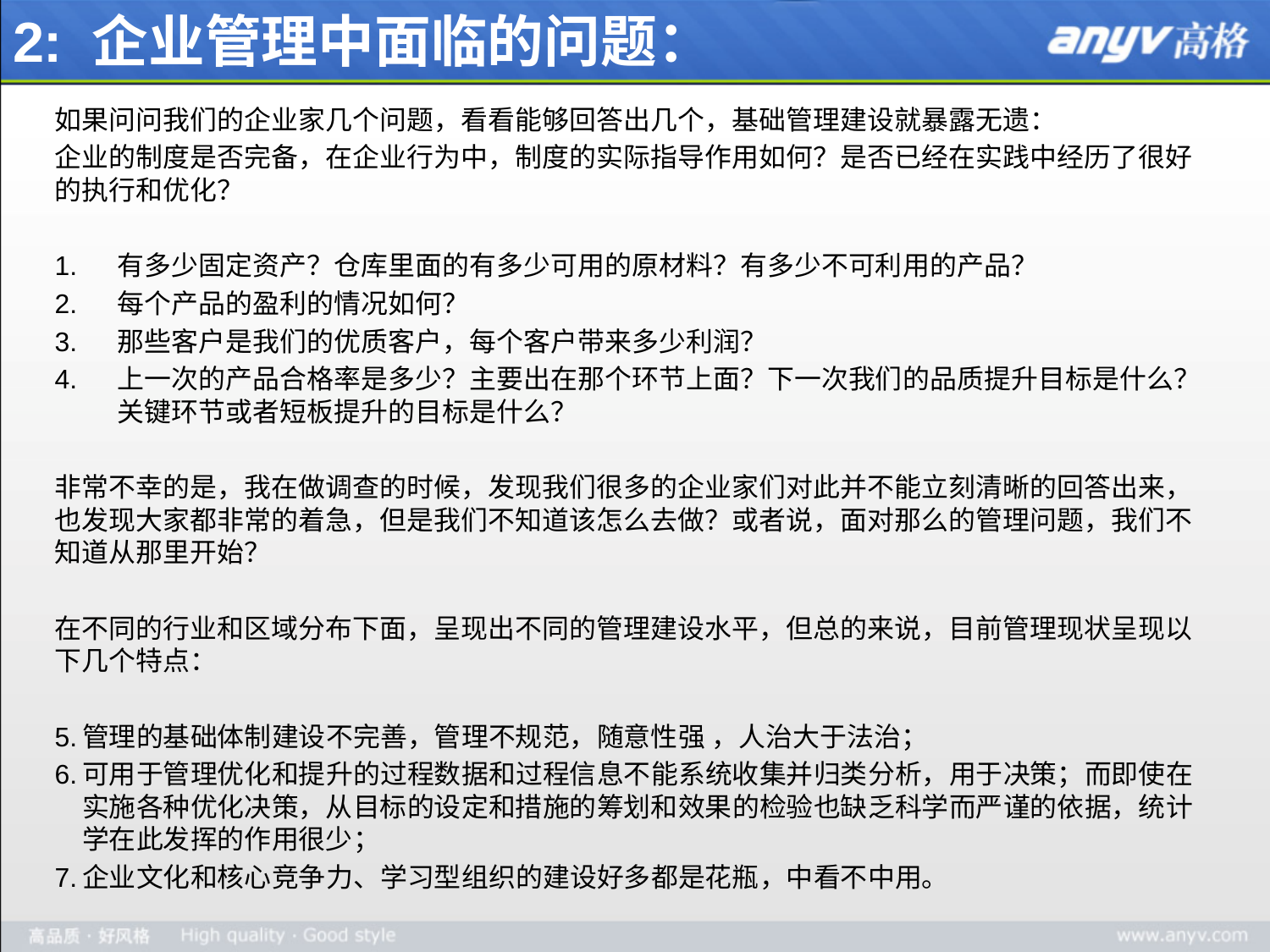

# 2: 企业管理中面临的问题：
如果问问我们的企业家几个问题，看看能够回答出几个，基础管理建设就暴露无遗：
企业的制度是否完备，在企业行为中，制度的实际指导作用如何？是否已经在实践中经历了很好的执行和优化？

有多少固定资产？仓库里面的有多少可用的原材料？有多少不可利用的产品？
每个产品的盈利的情况如何？
那些客户是我们的优质客户，每个客户带来多少利润？
上一次的产品合格率是多少？主要出在那个环节上面？下一次我们的品质提升目标是什么？关键环节或者短板提升的目标是什么？

非常不幸的是，我在做调查的时候，发现我们很多的企业家们对此并不能立刻清晰的回答出来，也发现大家都非常的着急，但是我们不知道该怎么去做？或者说，面对那么的管理问题，我们不知道从那里开始？

在不同的行业和区域分布下面，呈现出不同的管理建设水平，但总的来说，目前管理现状呈现以下几个特点：

管理的基础体制建设不完善，管理不规范，随意性强 ，人治大于法治；
可用于管理优化和提升的过程数据和过程信息不能系统收集并归类分析，用于决策；而即使在实施各种优化决策，从目标的设定和措施的筹划和效果的检验也缺乏科学而严谨的依据，统计学在此发挥的作用很少；
企业文化和核心竞争力、学习型组织的建设好多都是花瓶，中看不中用。